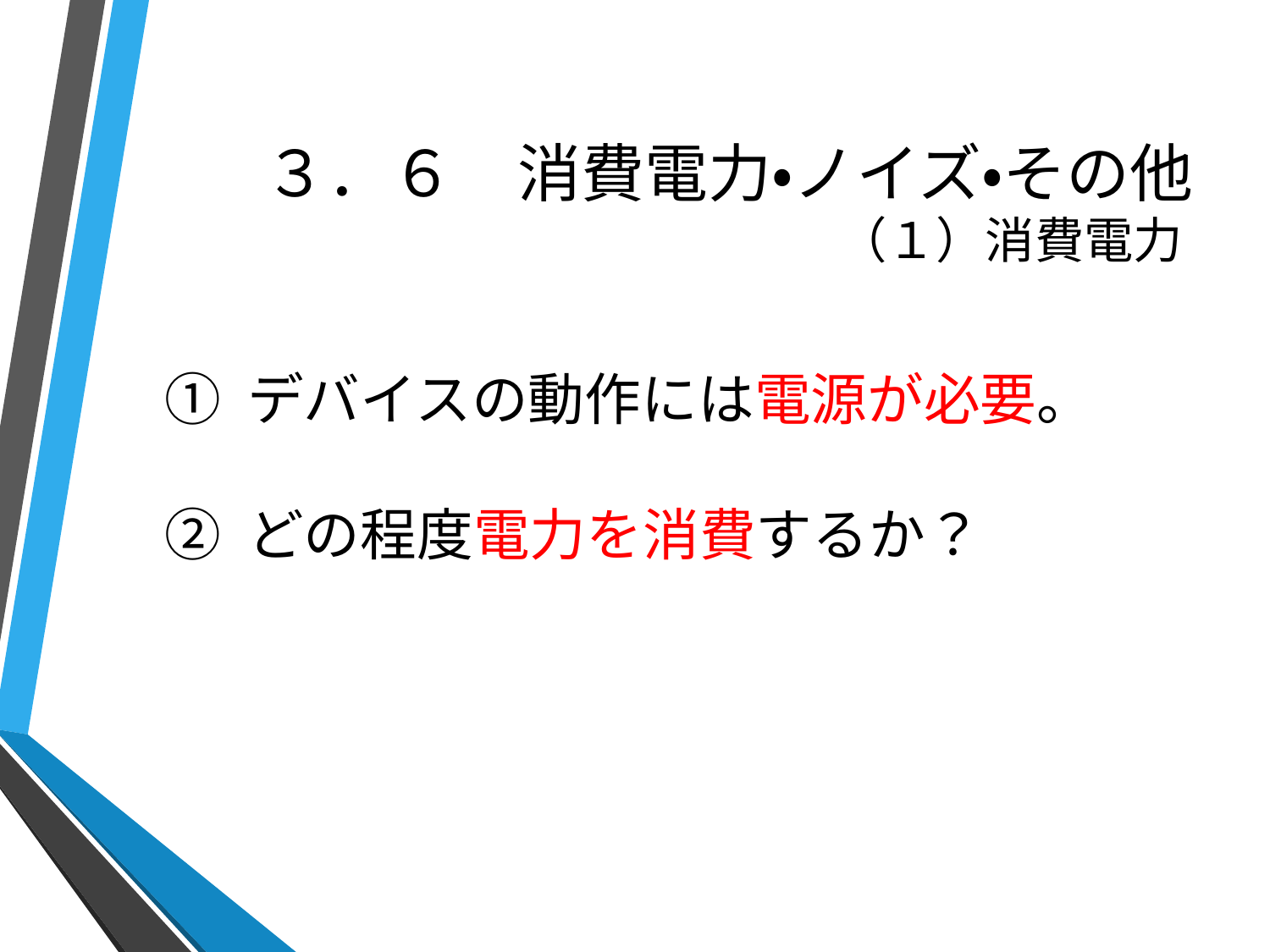

# ３．６　消費電力・ノイズ・その他 （１）消費電力
① デバイスの動作には電源が必要。

② どの程度電力を消費するか？